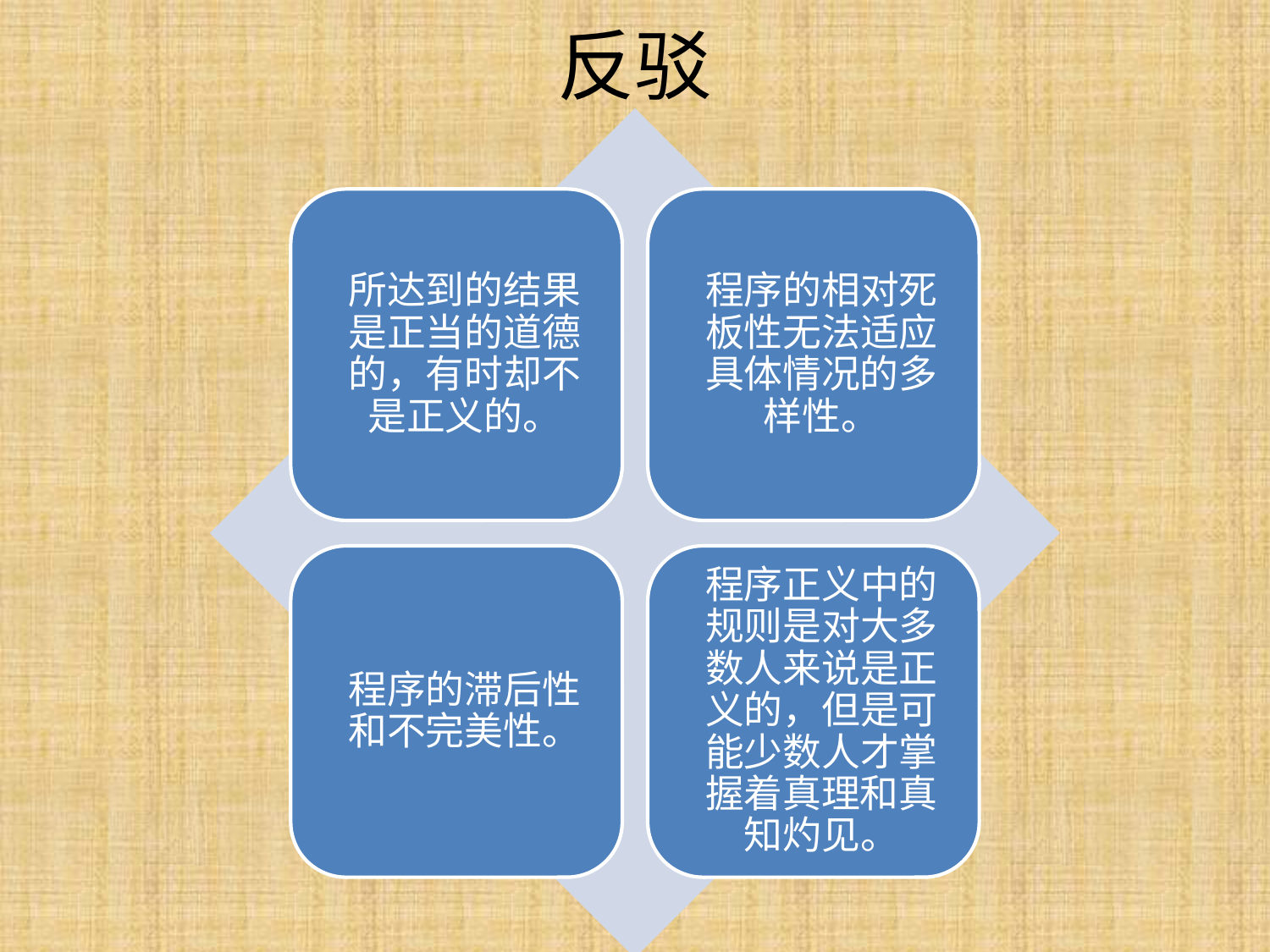

# 反驳
所达到的结果是正当的道德的，有时却不是正义的。
程序的相对死板性无法适应具体情况的多样性。
程序的滞后性和不完美性。
程序正义中的规则是对大多数人来说是正义的，但是可能少数人才掌握着真理和真知灼见。